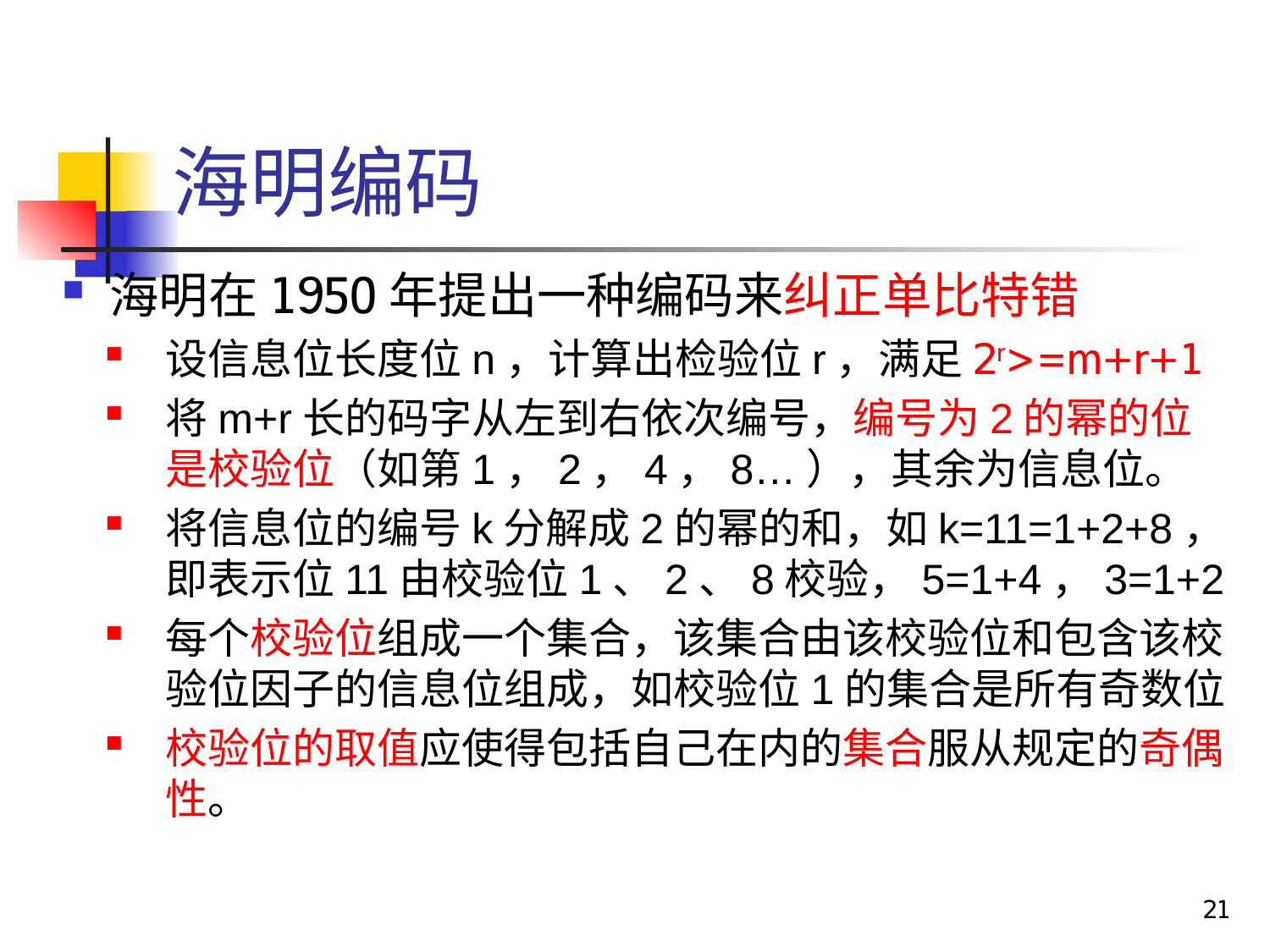

# 海明编码
海明在1950年提出一种编码来纠正单比特错
设信息位长度位n，计算出检验位r，满足2r>=m+r+1
将m+r长的码字从左到右依次编号，编号为2的幂的位是校验位（如第1，2，4，8…），其余为信息位。
将信息位的编号k分解成2的幂的和，如k=11=1+2+8，即表示位11由校验位1、2、8校验，5=1+4，3=1+2
每个校验位组成一个集合，该集合由该校验位和包含该校验位因子的信息位组成，如校验位1的集合是所有奇数位
校验位的取值应使得包括自己在内的集合服从规定的奇偶性。
21